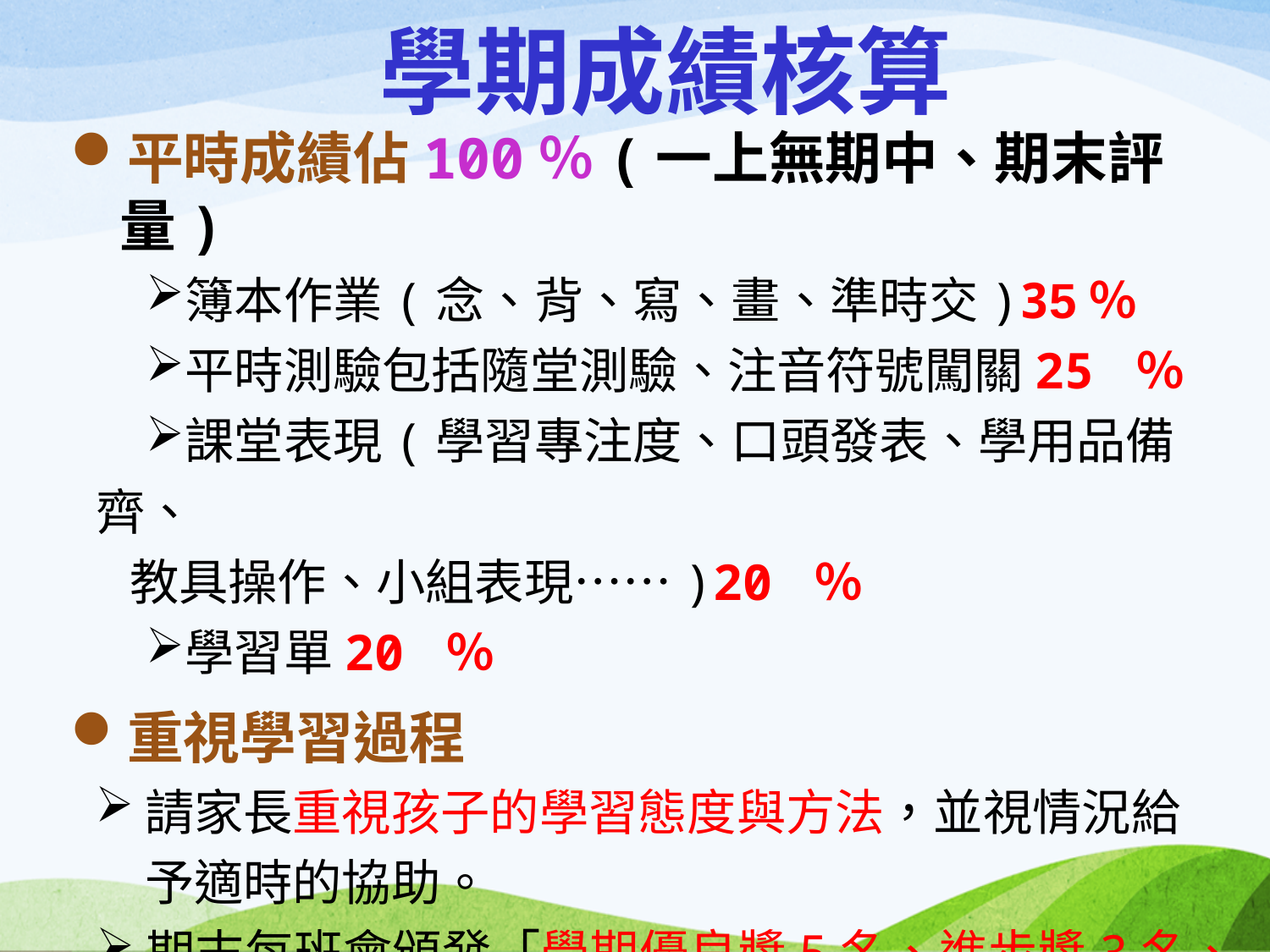

# 學期成績核算
平時成績佔100％(一上無期中、期末評量)
簿本作業(念、背、寫、畫、準時交)35％
平時測驗包括隨堂測驗、注音符號闖關25 ％
課堂表現(學習專注度、口頭發表、學用品備齊、
  教具操作、小組表現……)20 ％
學習單20 ％
重視學習過程
請家長重視孩子的學習態度與方法，並視情況給予適時的協助。
期末每班會頒發「學期優良獎5名、進步獎3名、熱心服務獎3名」。